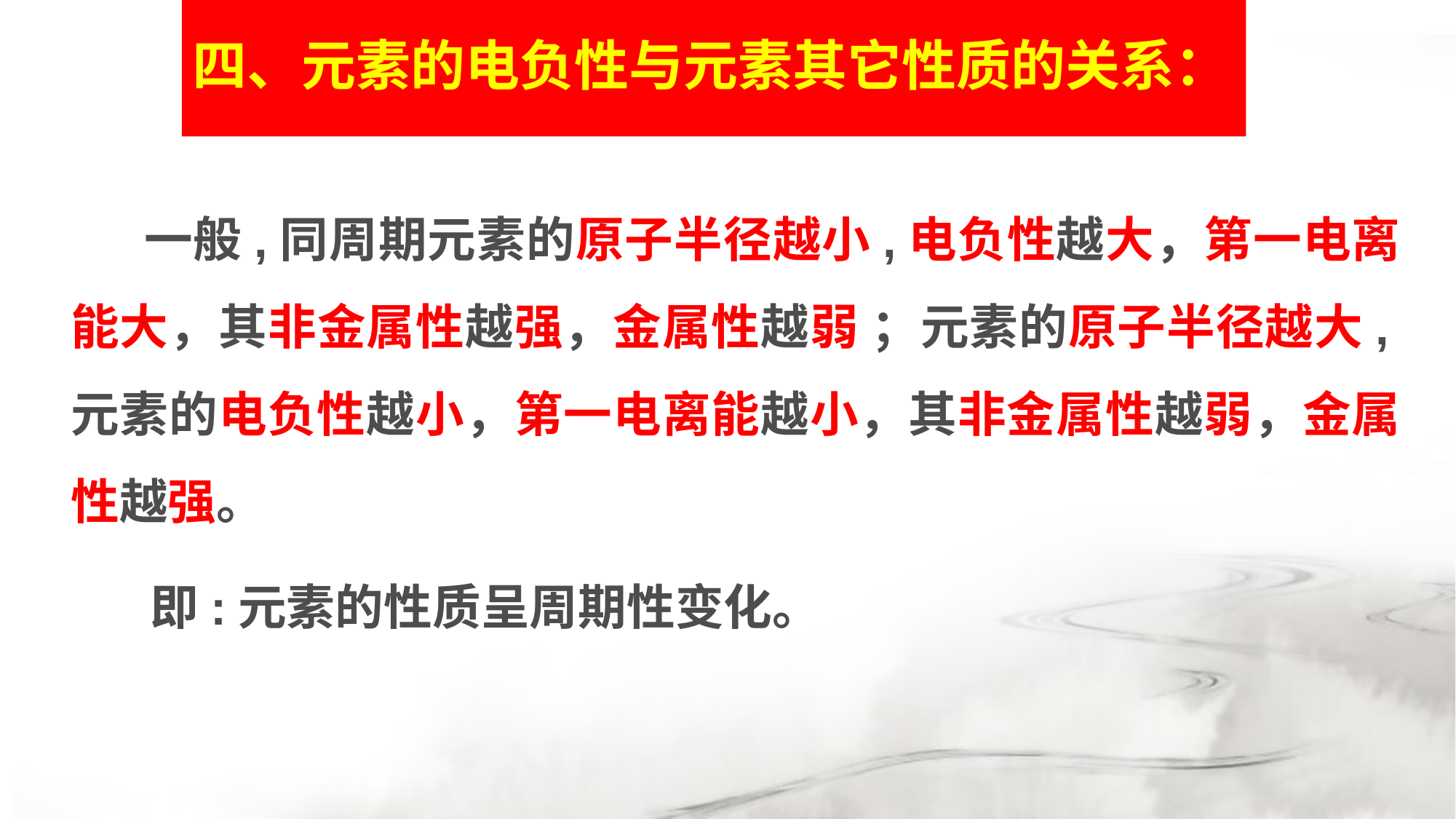

# 四、元素的电负性与元素其它性质的关系：
            一般,同周期元素的原子半径越小,电负性越大，第一电离能大，其非金属性越强，金属性越弱 ；元素的原子半径越大,元素的电负性越小，第一电离能越小，其非金属性越弱，金属性越强。
          即:元素的性质呈周期性变化。